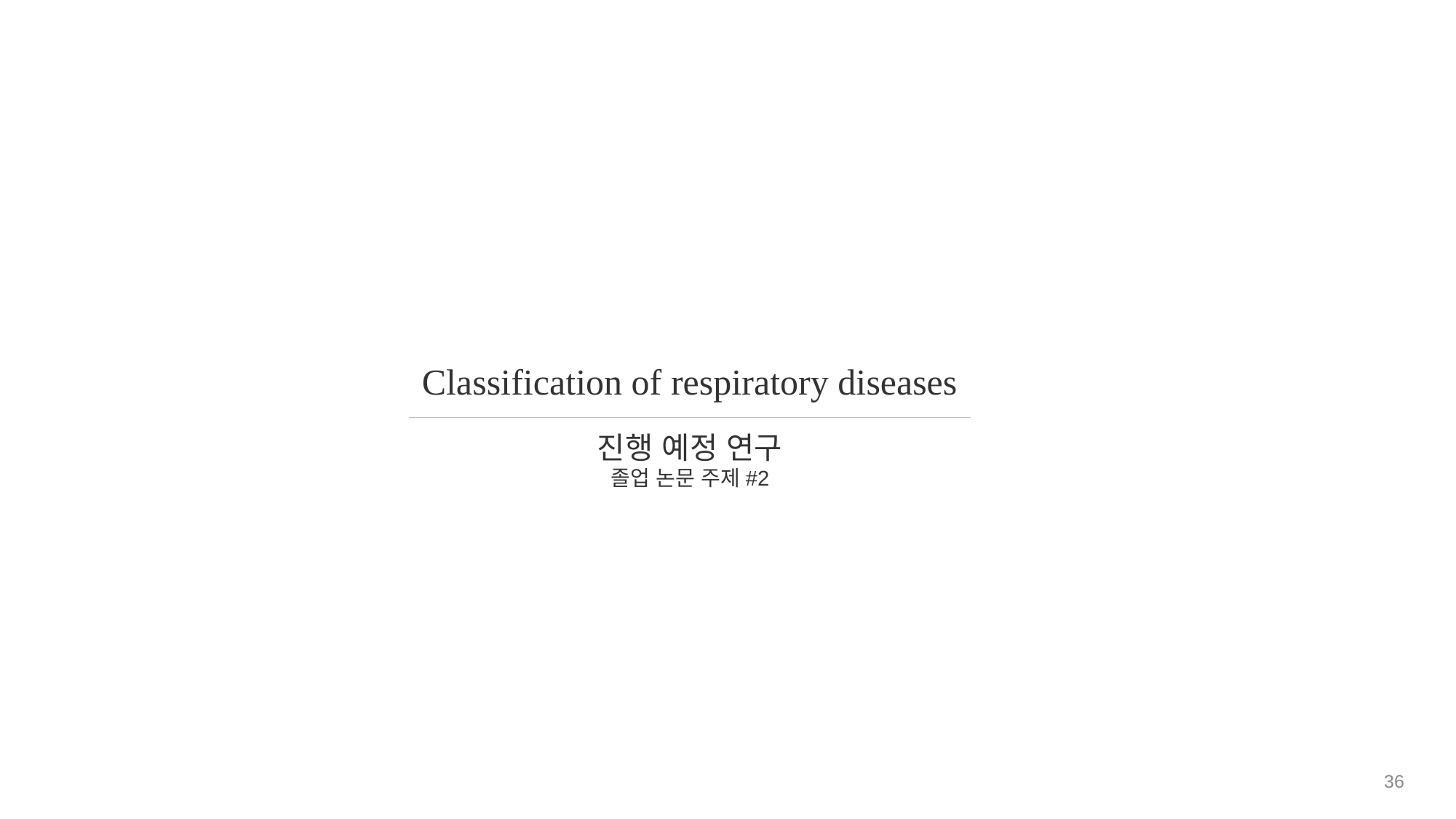

Classification of respiratory diseases
진행 예정 연구
졸업 논문 주제#2
36